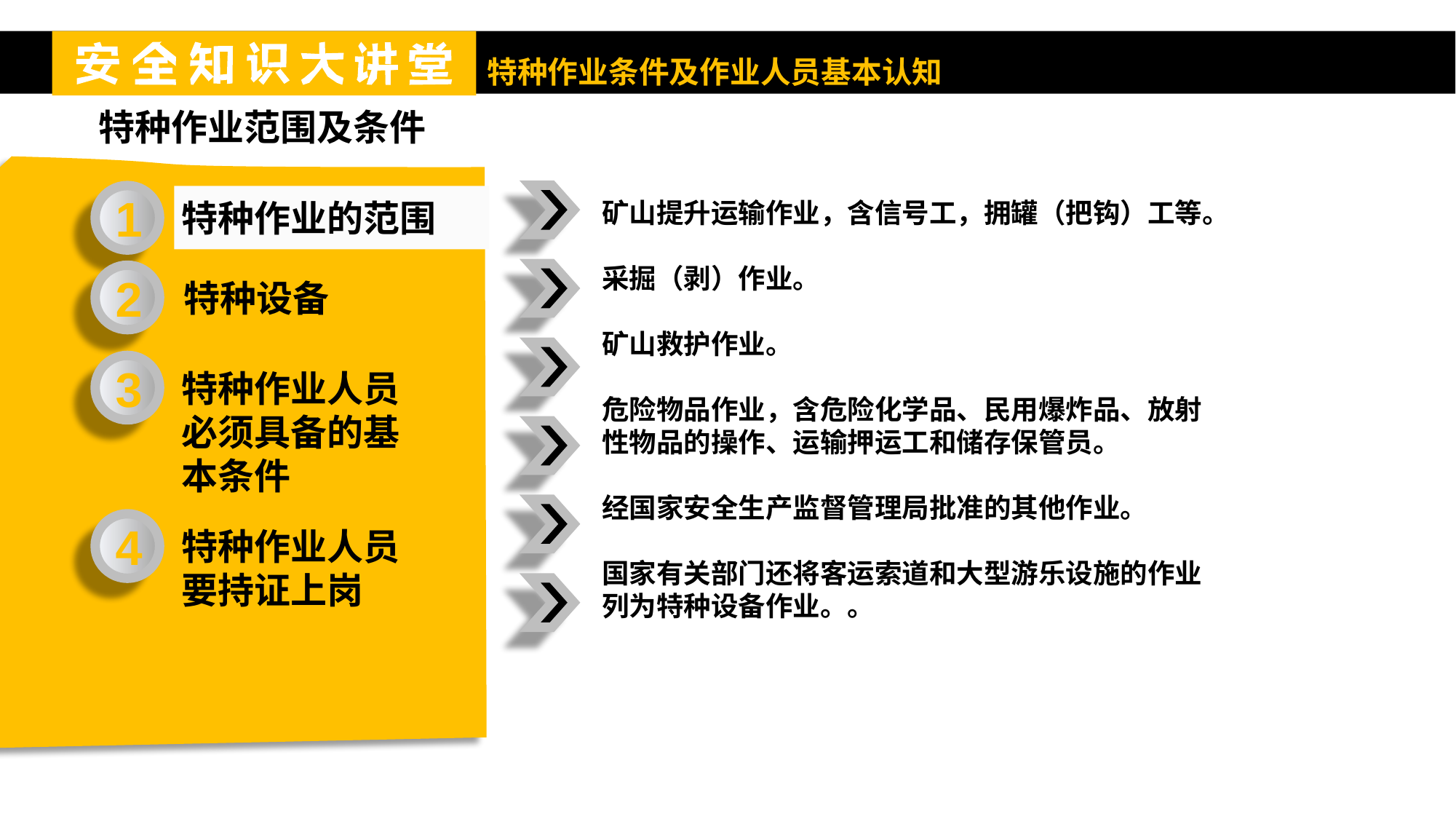

特种作业范围及条件

1
特种作业的范围

矿山提升运输作业，含信号工，拥罐（把钩）工等。

采掘（剥）作业。

矿山救护作业。

危险物品作业，含危险化学品、民用爆炸品、放射性物品的操作、运输押运工和储存保管员。

经国家安全生产监督管理局批准的其他作业。

国家有关部门还将客运索道和大型游乐设施的作业列为特种设备作业。。

2
特种设备

3
特种作业人员必须具备的基本条件

4
特种作业人员要持证上岗